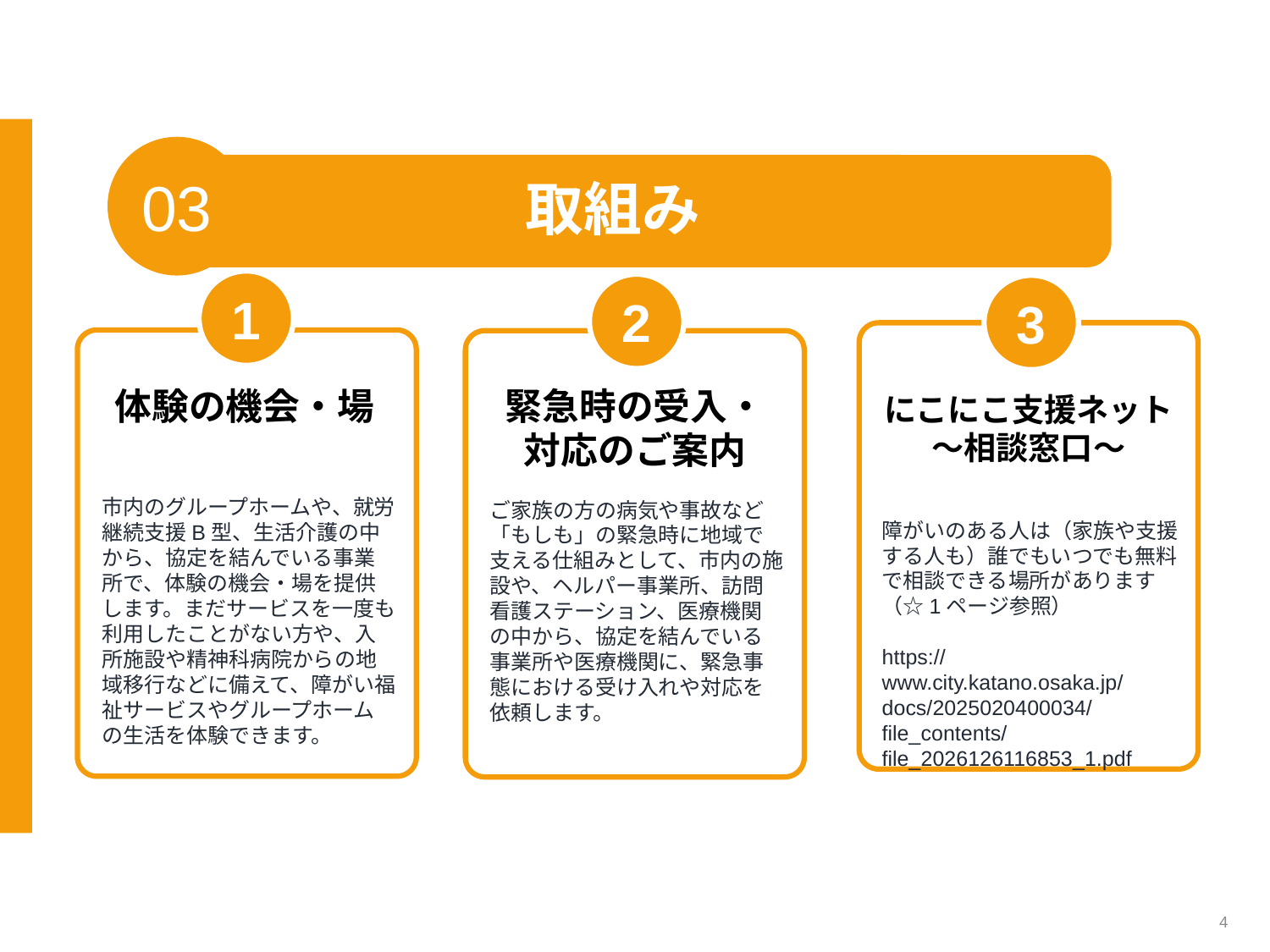

03

取組み
1
2
3

体験の機会・場
緊急時の受入・対応のご案内
にこにこ支援ネット～相談窓口～

市内のグループホームや、就労継続支援B型、生活介護の中から、協定を結んでいる事業所で、体験の機会・場を提供します。まだサービスを一度も利用したことがない方や、入所施設や精神科病院からの地域移行などに備えて、障がい福祉サービスやグループホームの生活を体験できます。

障がいのある人は（家族や支援する人も）誰でもいつでも無料で相談できる場所があります（☆1ページ参照）

https://www.city.katano.osaka.jp/docs/2025020400034/file_contents/file_2026126116853_1.pdf

ご家族の方の病気や事故など「もしも」の緊急時に地域で支える仕組みとして、市内の施設や、ヘルパー事業所、訪問看護ステーション、医療機関の中から、協定を結んでいる事業所や医療機関に、緊急事態における受け入れや対応を依頼します。

4